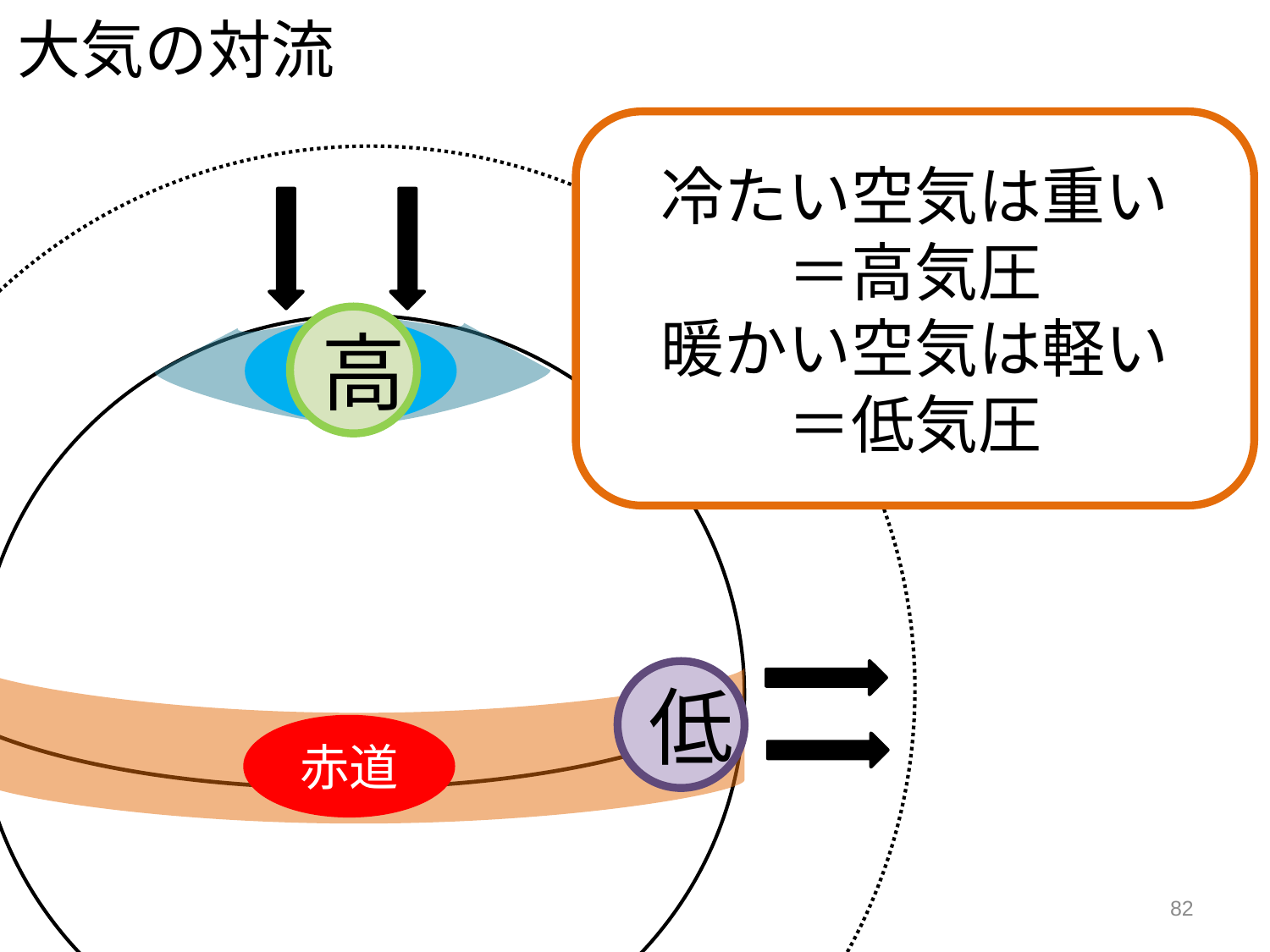

大気の対流
冷たい空気は重い
＝高気圧
暖かい空気は軽い
＝低気圧

高

北極

低
赤道

82